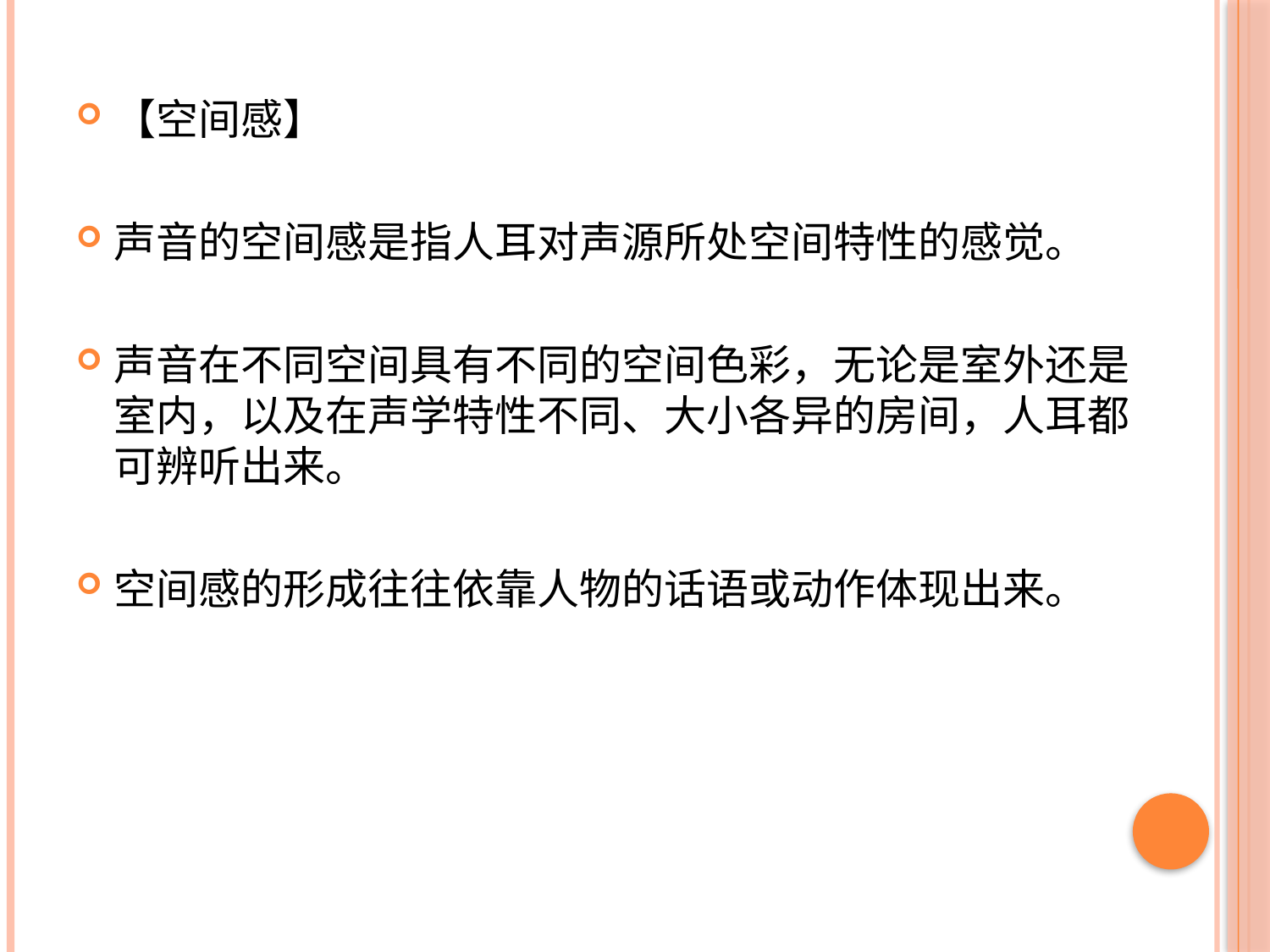

#
【空间感】

声音的空间感是指人耳对声源所处空间特性的感觉。

声音在不同空间具有不同的空间色彩，无论是室外还是室内，以及在声学特性不同、大小各异的房间，人耳都可辨听出来。

空间感的形成往往依靠人物的话语或动作体现出来。